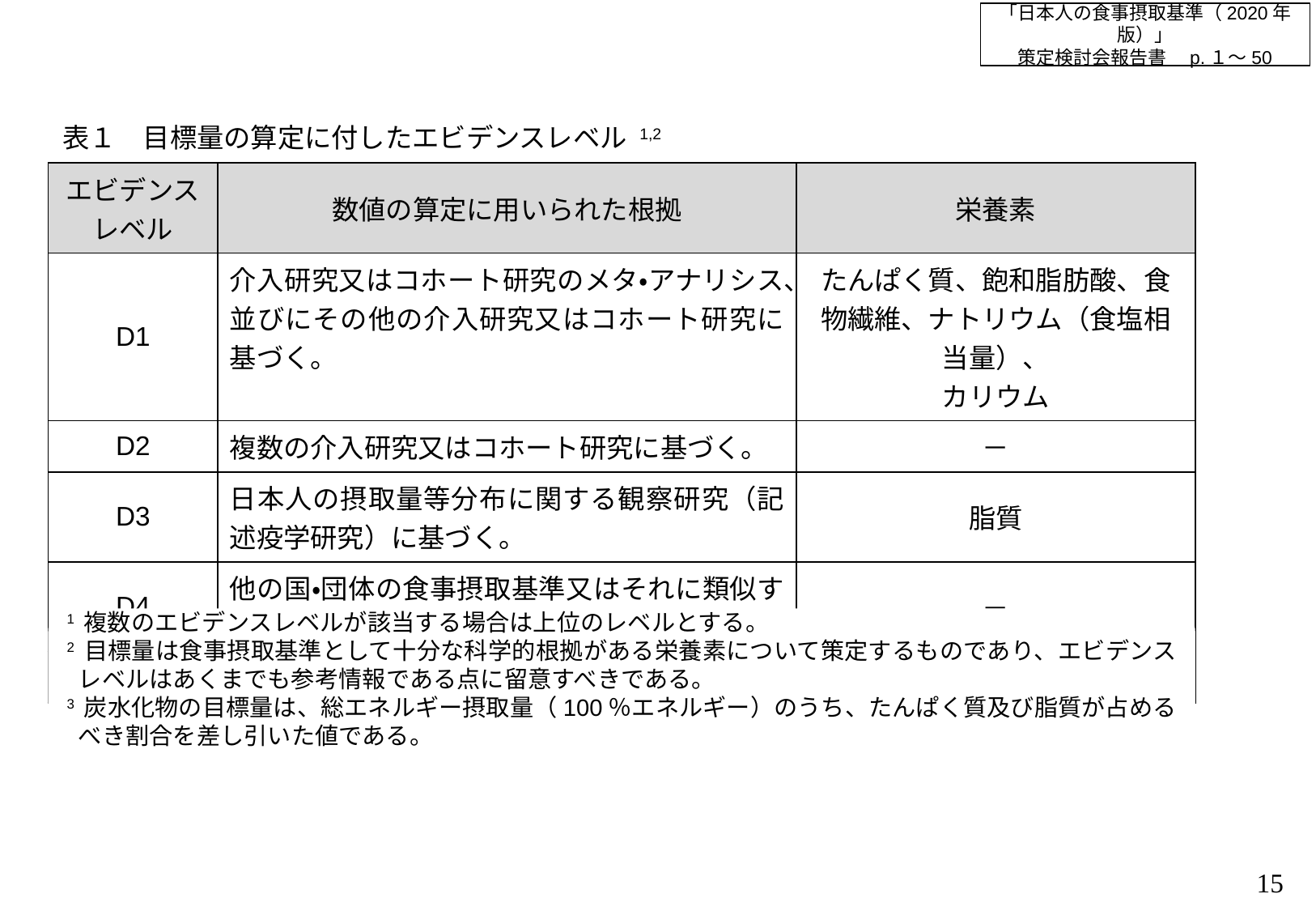

「日本人の食事摂取基準（2020年版）」
策定検討会報告書　p.１～50
表１　目標量の算定に付したエビデンスレベル 1,2
| エビデンス レベル | 数値の算定に用いられた根拠 | 栄養素 |
| --- | --- | --- |
| D1 | 介入研究又はコホート研究のメタ・アナリシス、並びにその他の介入研究又はコホート研究に基づく。 | たんぱく質、飽和脂肪酸、食物繊維、ナトリウム（食塩相当量）、 カリウム |
| D2 | 複数の介入研究又はコホート研究に基づく。 | － |
| D3 | 日本人の摂取量等分布に関する観察研究（記述疫学研究）に基づく。 | 脂質 |
| D4 | 他の国・団体の食事摂取基準又はそれに類似する基準に基づく。 | － |
| D5 | その他 | 炭水化物 3 |
1 複数のエビデンスレベルが該当する場合は上位のレベルとする。
2 目標量は食事摂取基準として十分な科学的根拠がある栄養素について策定するものであり、エビデンスレベルはあくまでも参考情報である点に留意すべきである。
3 炭水化物の目標量は、総エネルギー摂取量（100％エネルギー）のうち、たんぱく質及び脂質が占めるべき割合を差し引いた値である。
15